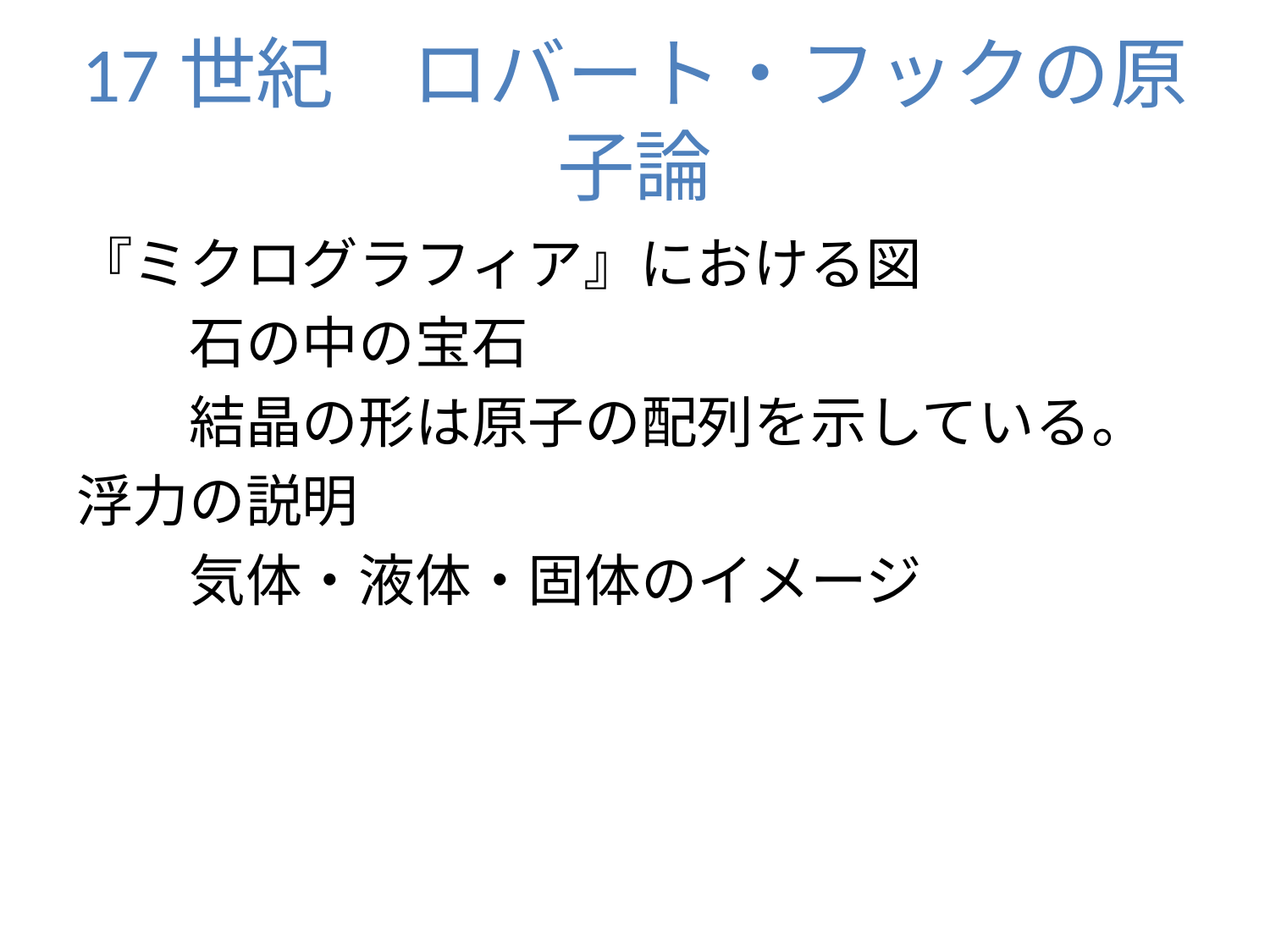

# 17世紀　ロバート・フックの原子論
『ミクログラフィア』における図
　　石の中の宝石
　　結晶の形は原子の配列を示している。
浮力の説明
　　気体・液体・固体のイメージ